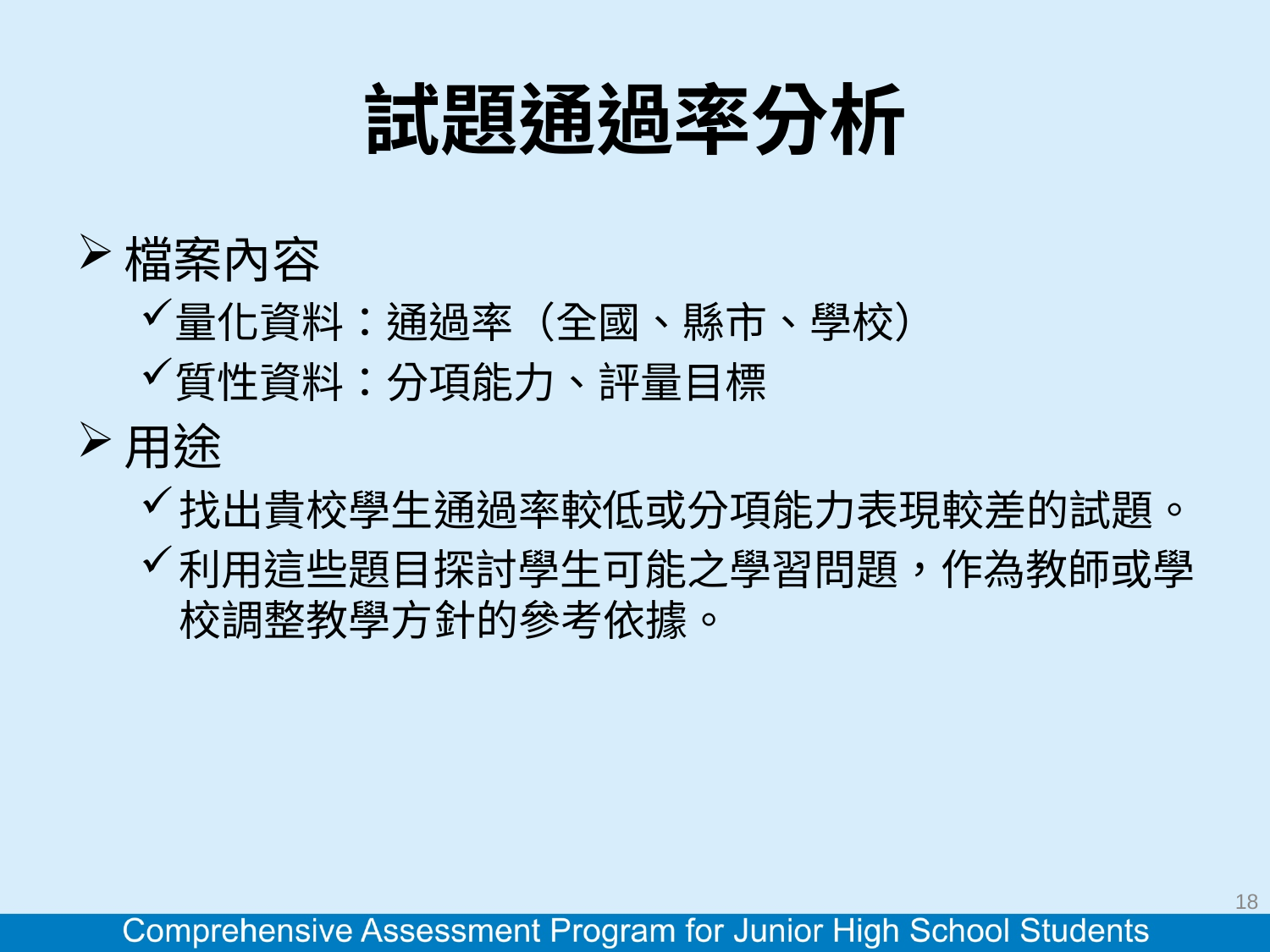

# 試題通過率分析
檔案內容
量化資料：通過率（全國、縣市、學校）
質性資料：分項能力、評量目標
用途
找出貴校學生通過率較低或分項能力表現較差的試題。
利用這些題目探討學生可能之學習問題，作為教師或學校調整教學方針的參考依據。
18